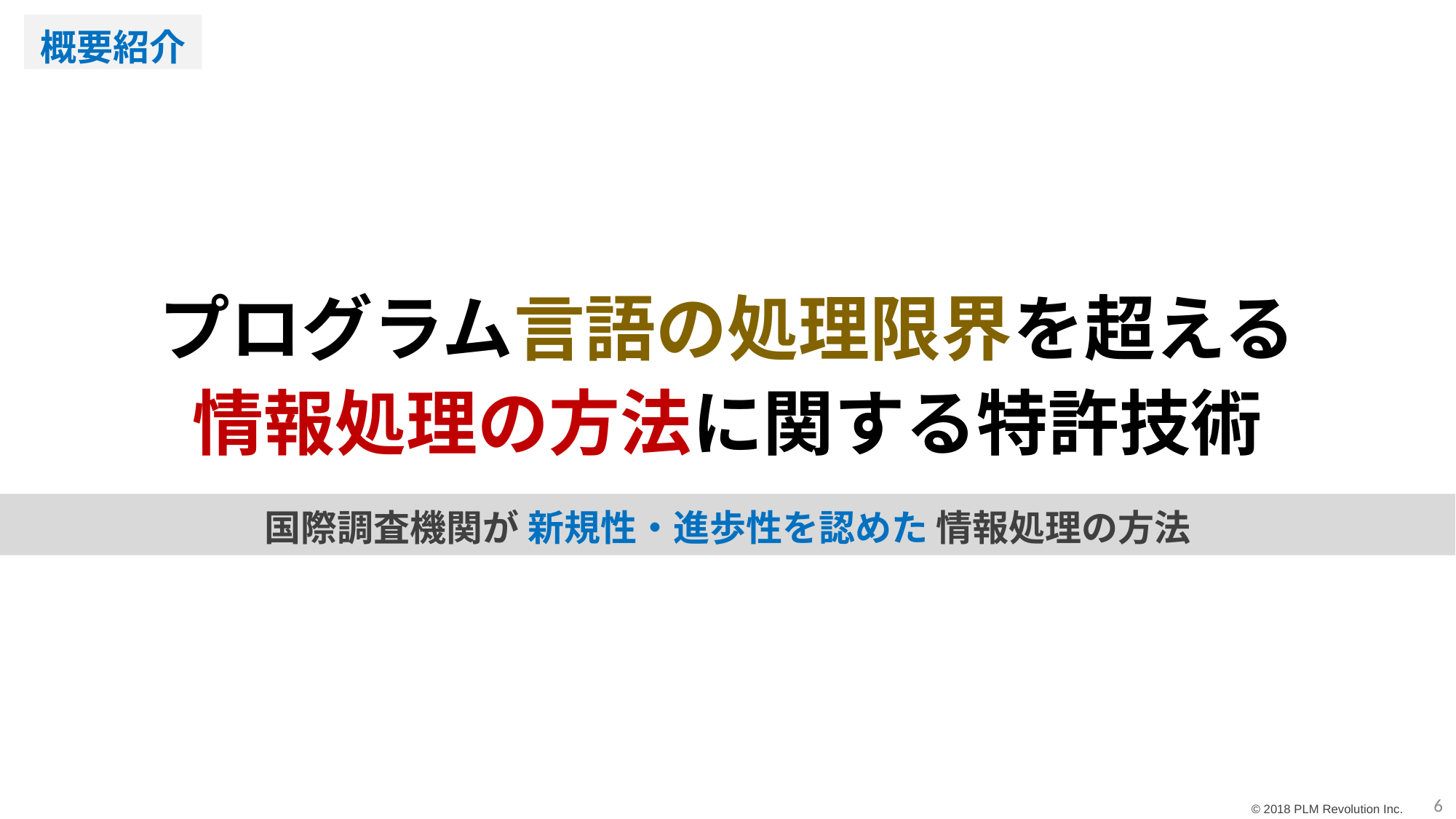

概要紹介
プログラム言語の処理限界を超える
情報処理の方法に関する特許技術
国際調査機関が 新規性・進歩性を認めた 情報処理の方法
6
© 2018 PLM Revolution Inc.